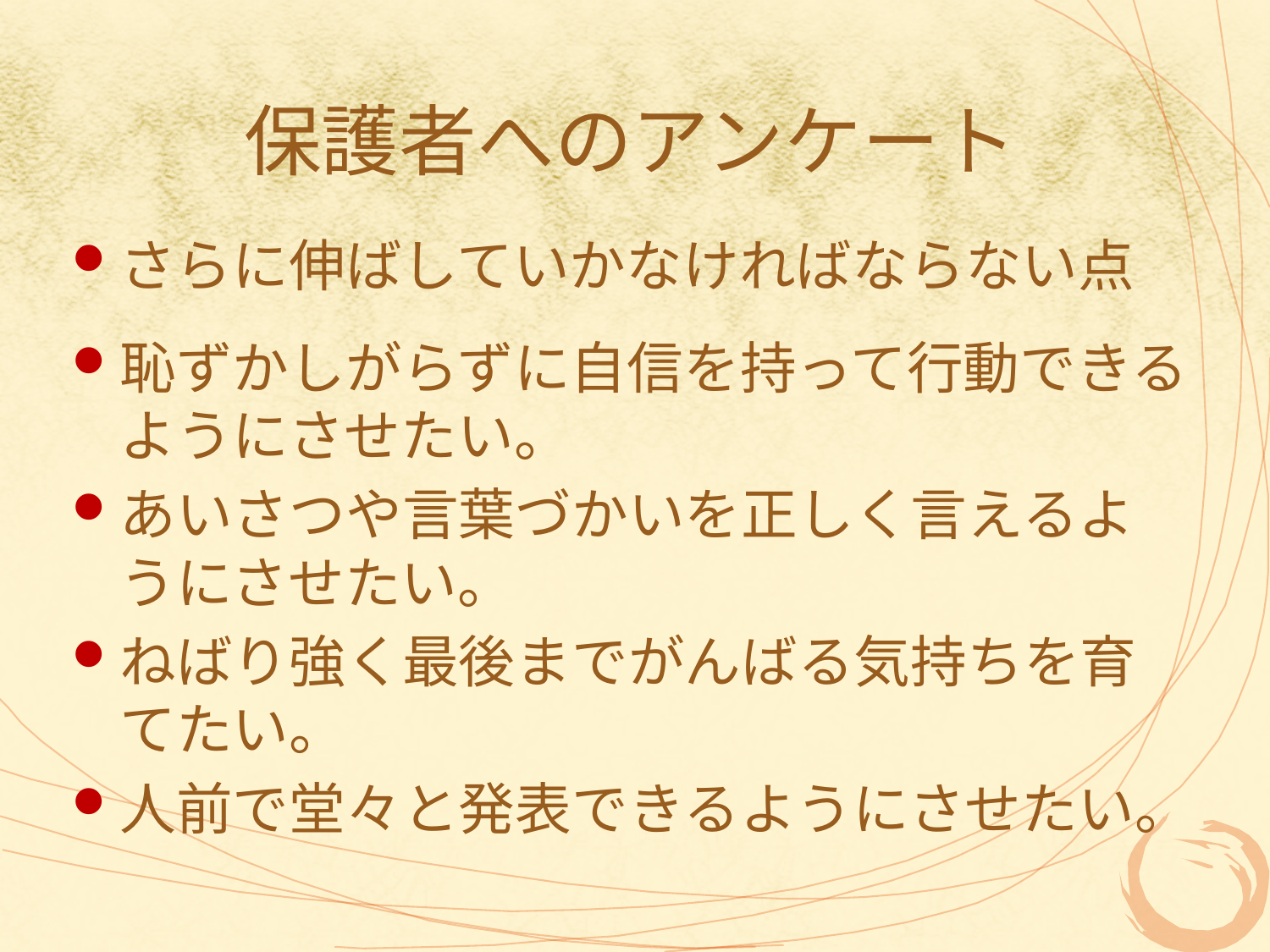

# 保護者へのアンケート
さらに伸ばしていかなければならない点
恥ずかしがらずに自信を持って行動できるようにさせたい。
あいさつや言葉づかいを正しく言えるようにさせたい。
ねばり強く最後までがんばる気持ちを育てたい。
人前で堂々と発表できるようにさせたい。